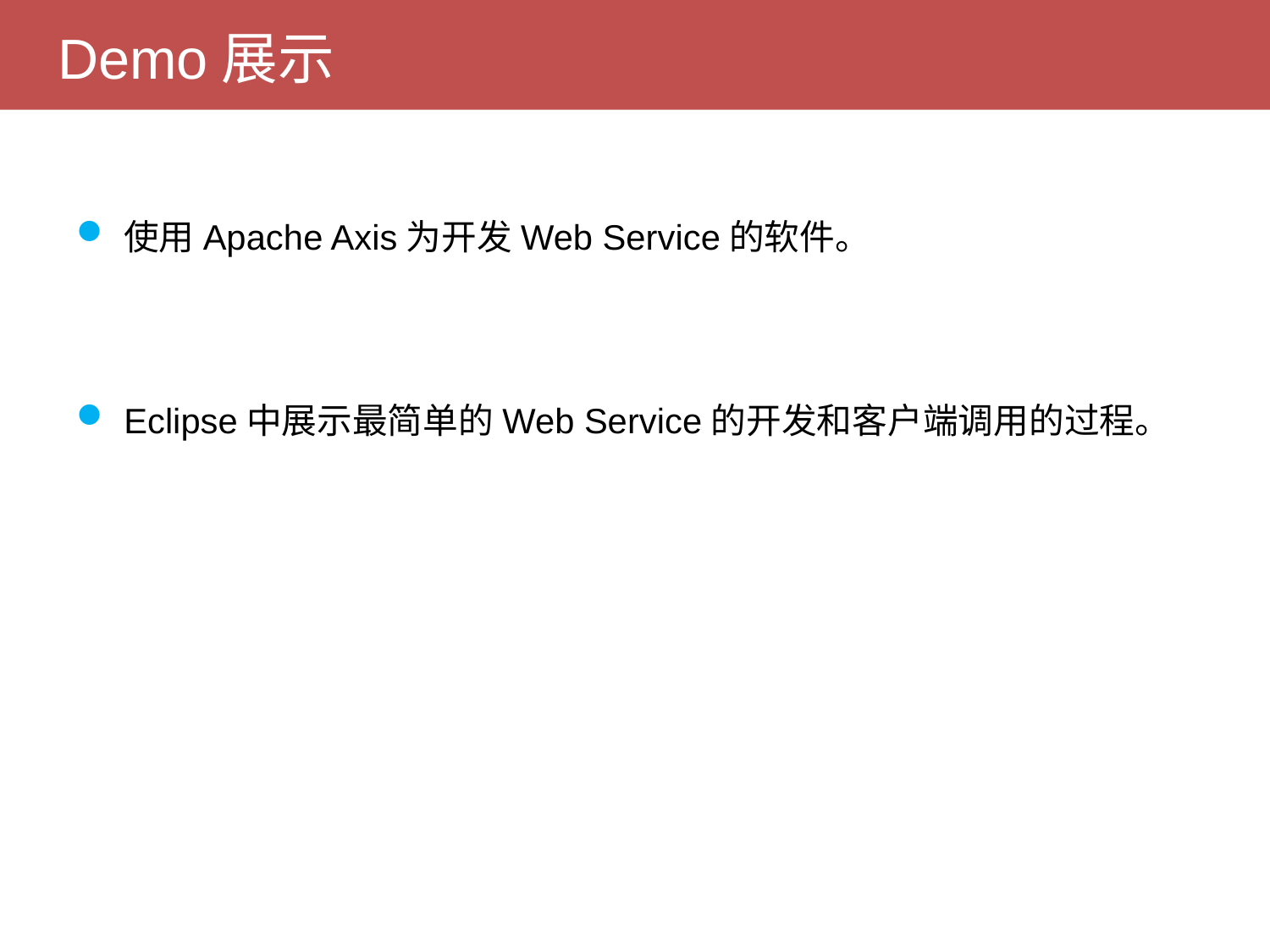

# Demo展示
使用Apache Axis为开发Web Service的软件。

Eclipse中展示最简单的Web Service的开发和客户端调用的过程。